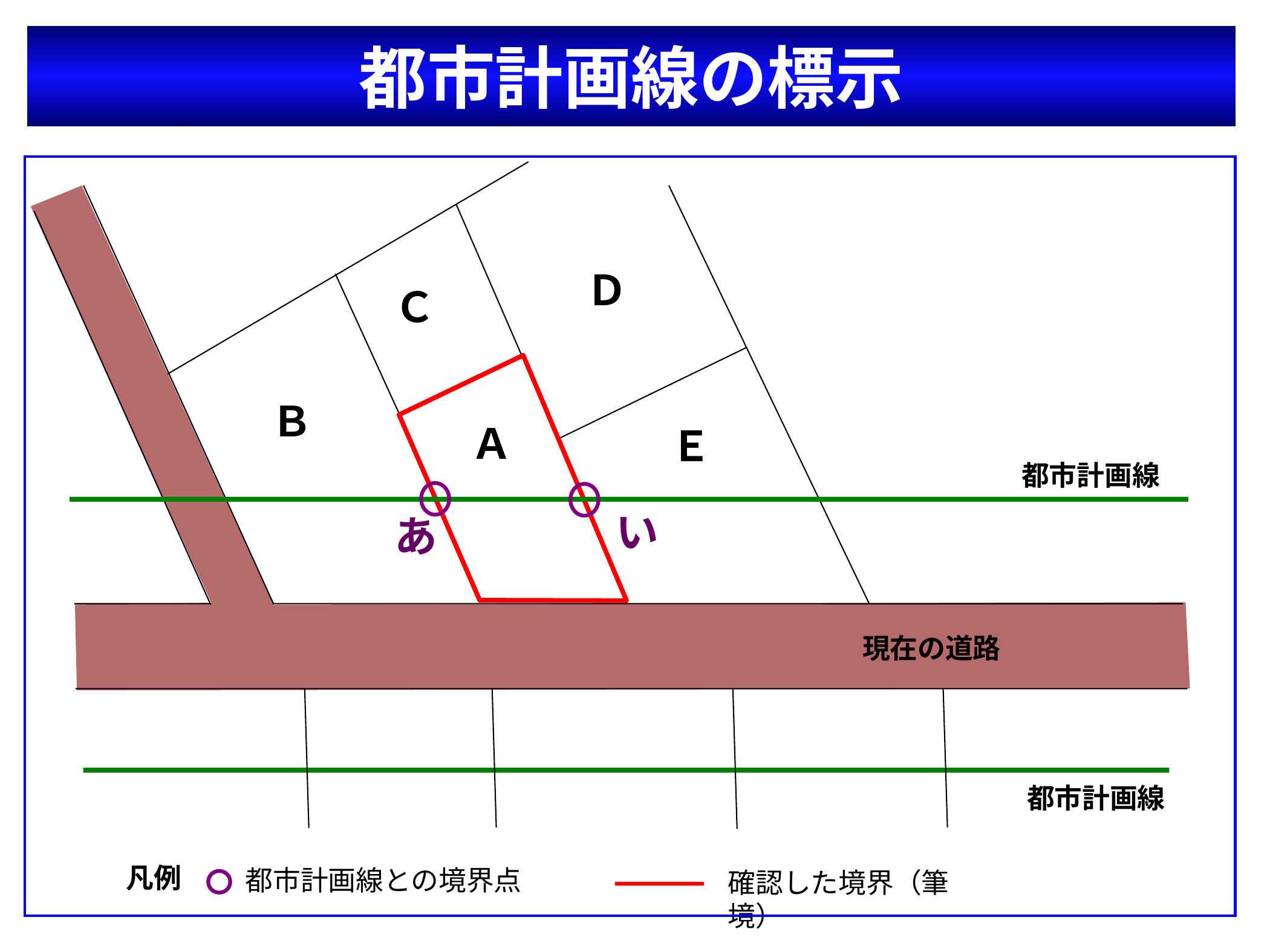

都市計画線の標示

Ｄ

Ｃ

Ｂ
Ａ
Ｅ
都市計画線

い

あ

現在の道路

都市計画線
凡例
都市計画線との境界点
確認した境界（筆境）